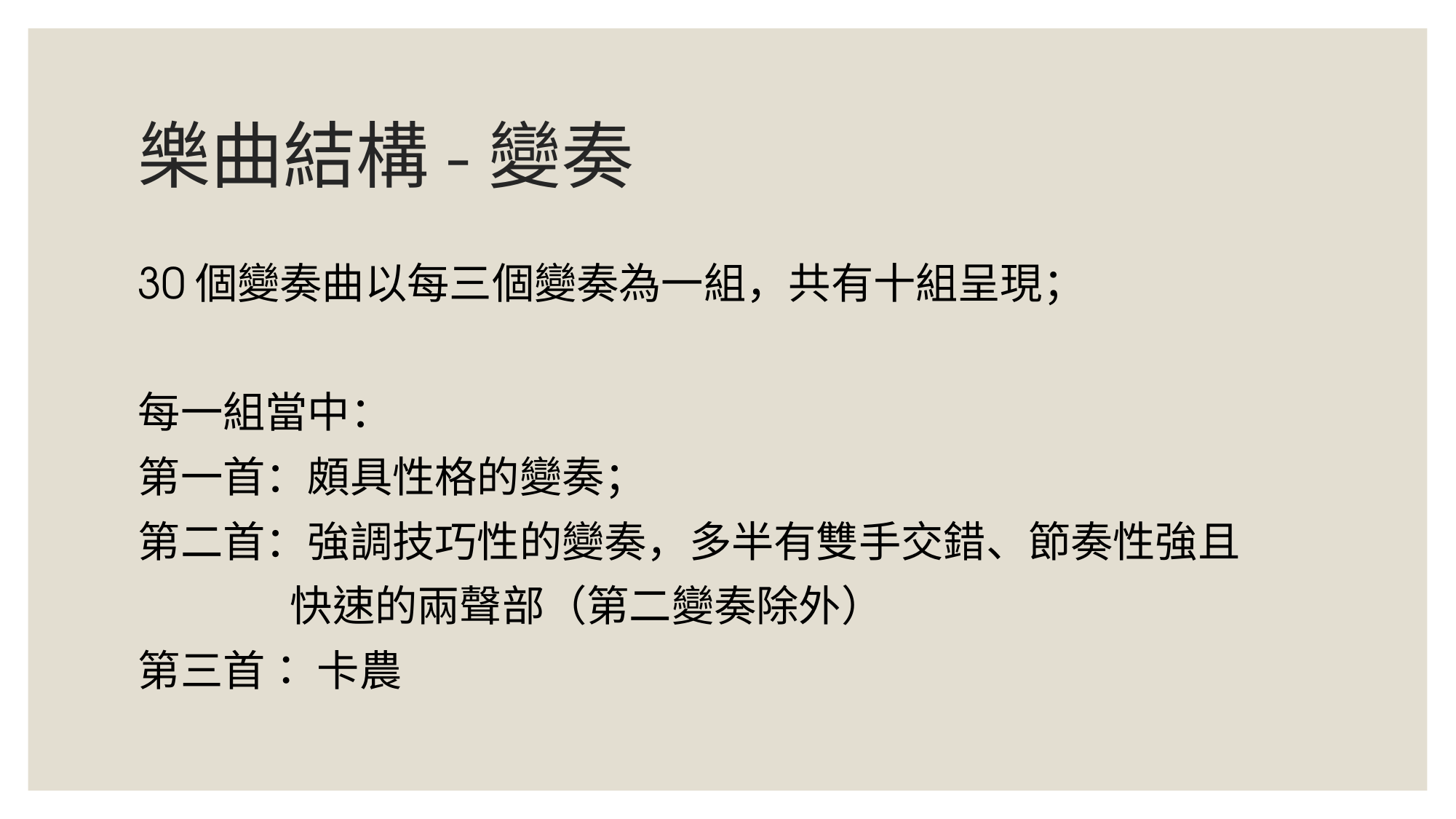

# 樂曲結構-變奏
30個變奏曲以每三個變奏為一組，共有十組呈現；

每一組當中：
第一首：頗具性格的變奏；
第二首：強調技巧性的變奏，多半有雙手交錯、節奏性強且
               快速的兩聲部（第二變奏除外）
第三首： 卡農